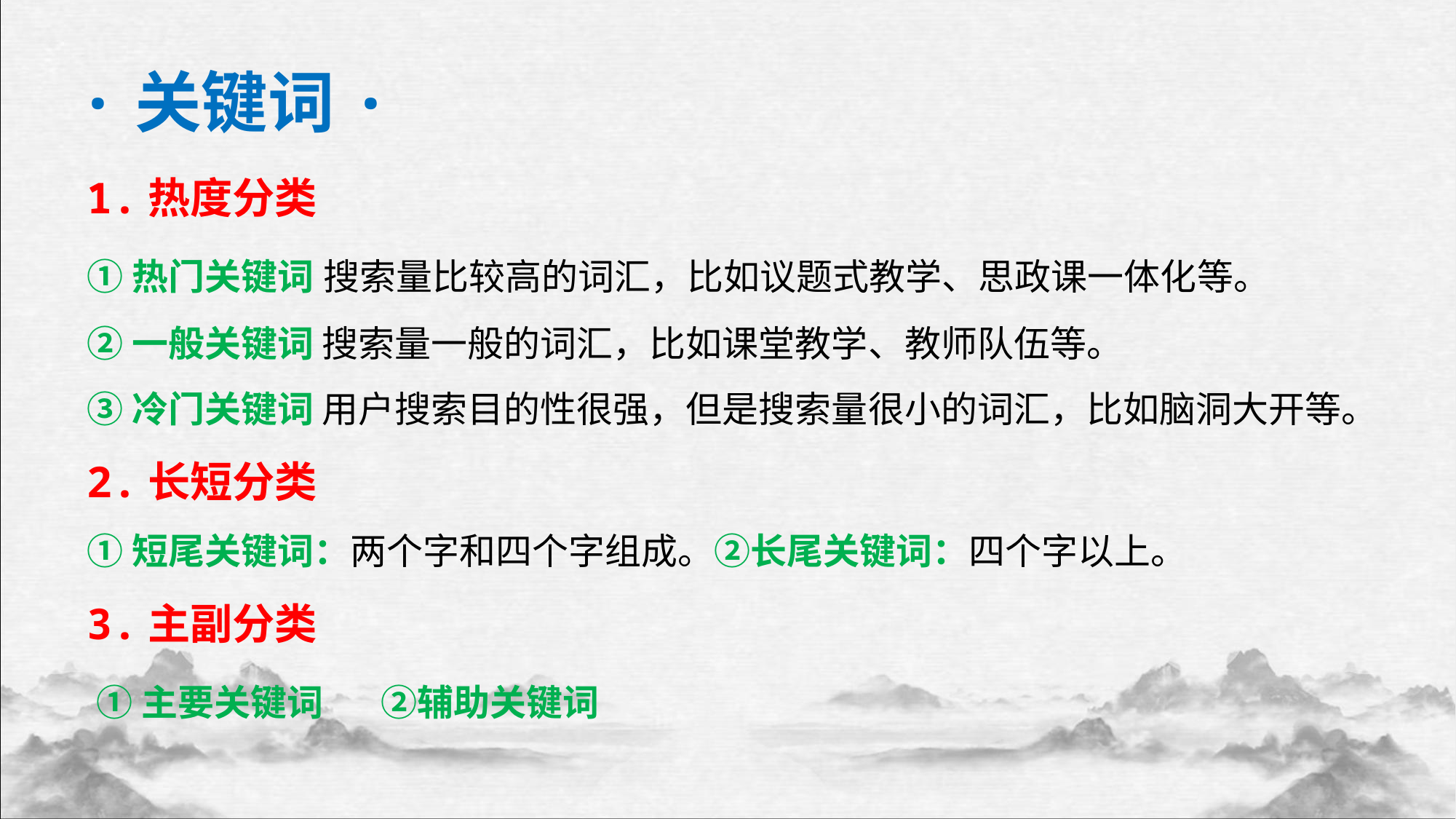

·关键词·
1.热度分类
①热门关键词 搜索量比较高的词汇，比如议题式教学、思政课一体化等。
②一般关键词 搜索量一般的词汇，比如课堂教学、教师队伍等。
③冷门关键词 用户搜索目的性很强，但是搜索量很小的词汇，比如脑洞大开等。
2.长短分类
①短尾关键词：两个字和四个字组成。②长尾关键词：四个字以上。
3.主副分类
 ①主要关键词       ②辅助关键词